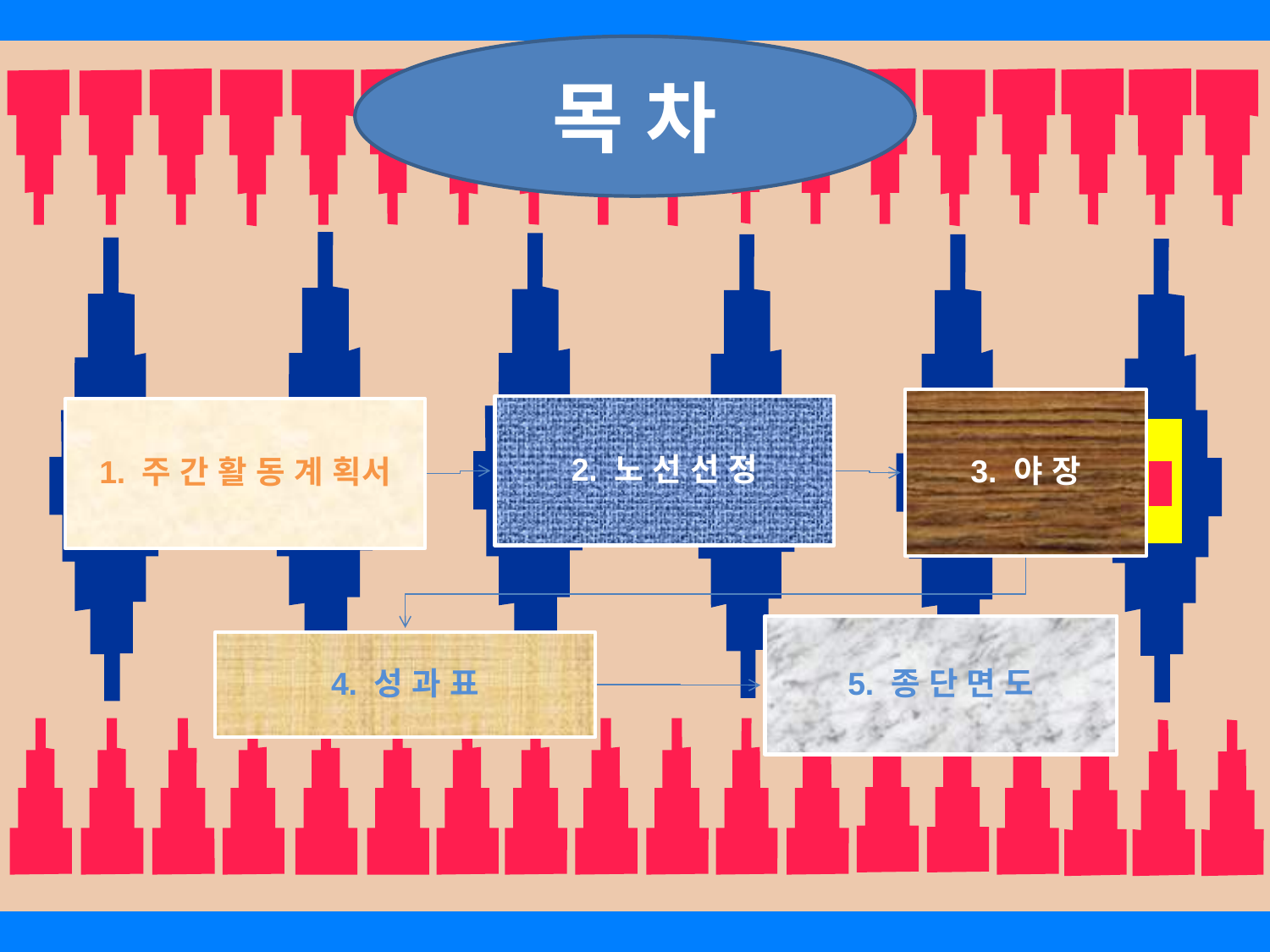

목 차

1. 주 간 활 동 계 획서

2. 노 선 선 정

3. 야 장

4. 성 과 표
5. 종 단 면 도